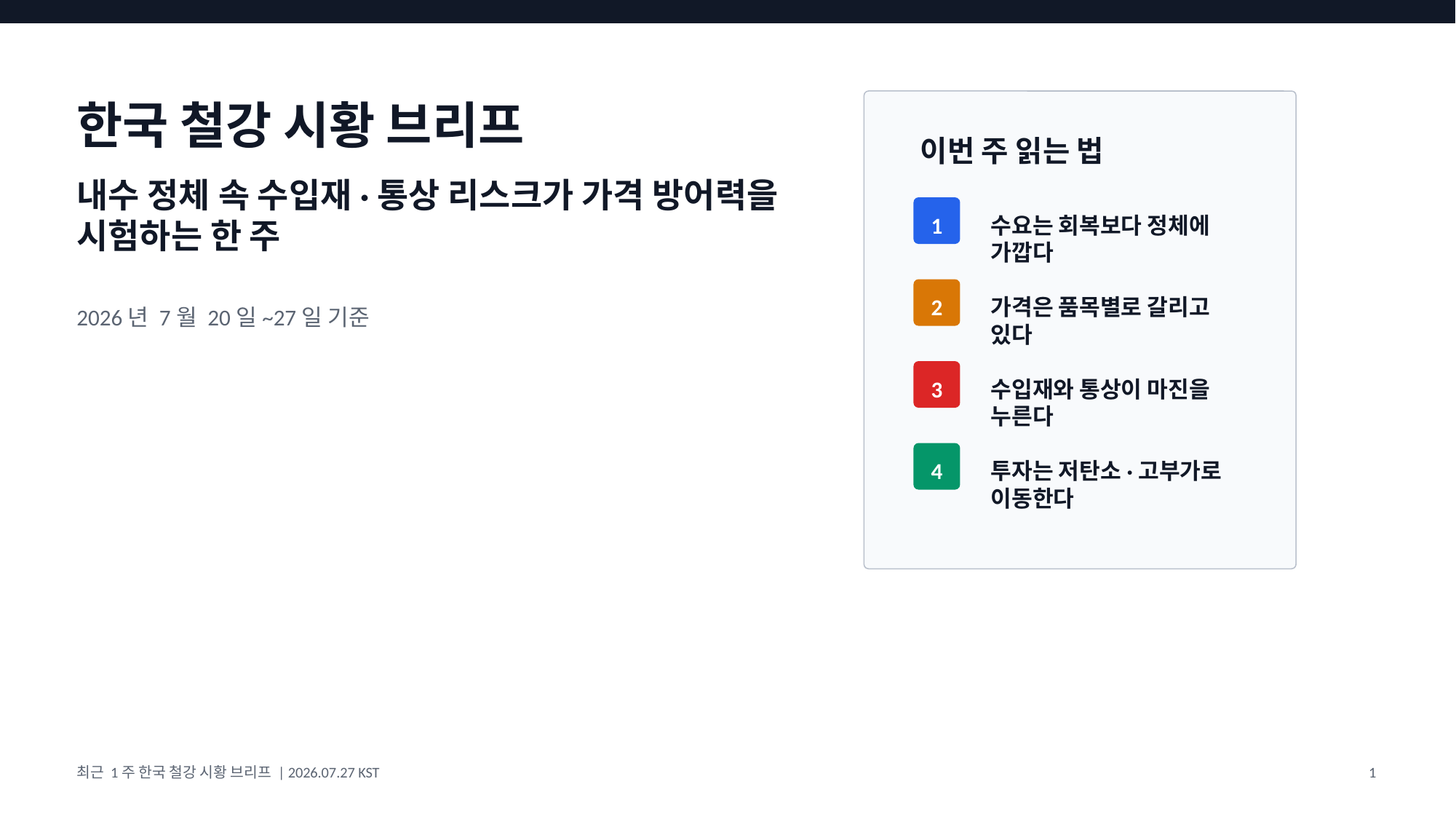

한국 철강 시황 브리프

이번 주 읽는 법
내수 정체 속 수입재·통상 리스크가 가격 방어력을 시험하는 한 주

1
수요는 회복보다 정체에 가깝다

2
가격은 품목별로 갈리고 있다
2026년 7월 20일~27일 기준

3
수입재와 통상이 마진을 누른다

4
투자는 저탄소·고부가로 이동한다
최근 1주 한국 철강 시황 브리프 | 2026.07.27 KST
1